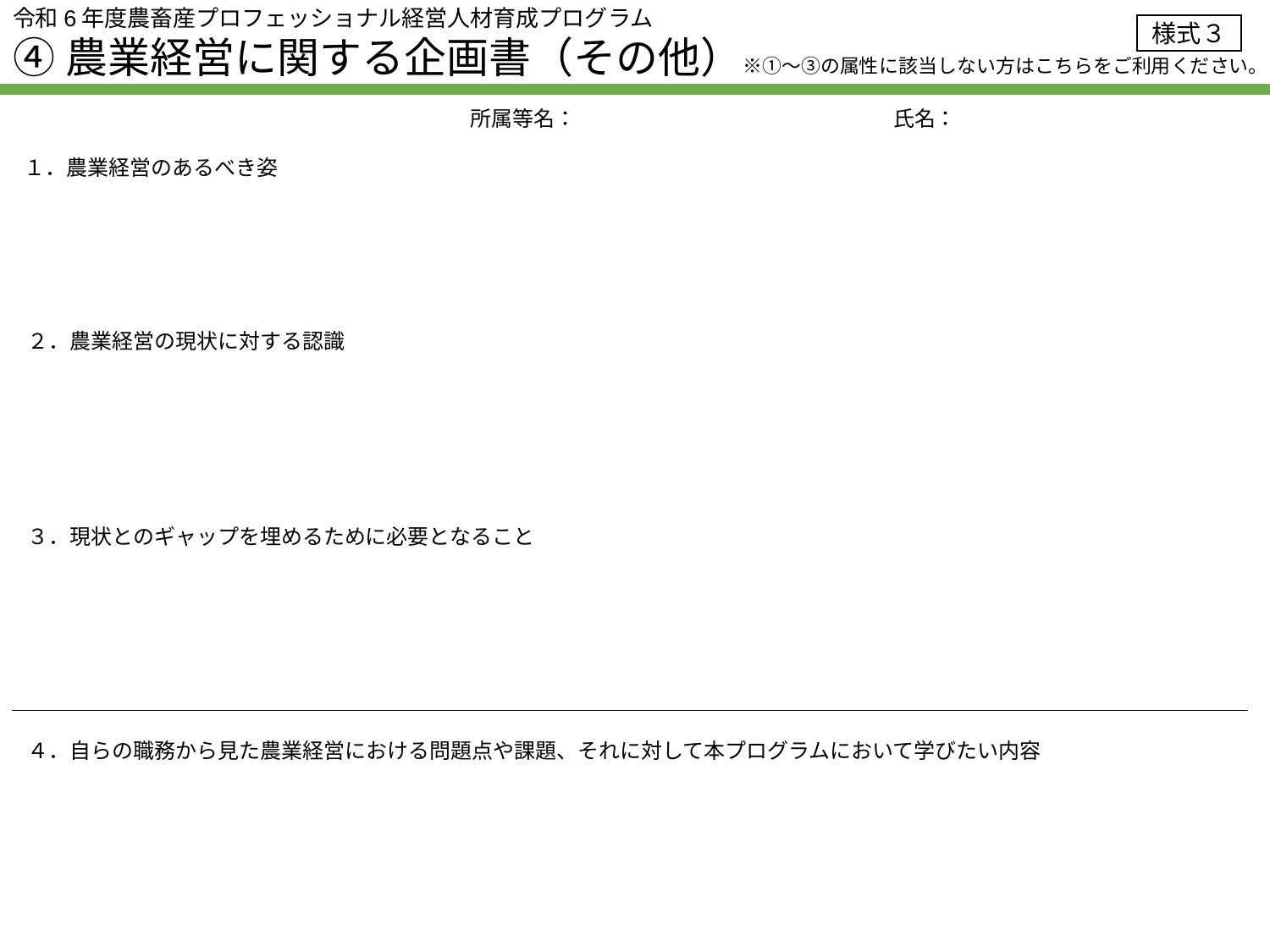

令和6年度農畜産プロフェッショナル経営人材育成プログラム
④農業経営に関する企画書（その他）※①～③の属性に該当しない方はこちらをご利用ください。
様式３

所属等名：　　　　　　　　　　　　　　　氏名：
１．農業経営のあるべき姿
２．農業経営の現状に対する認識
３．現状とのギャップを埋めるために必要となること
４．自らの職務から見た農業経営における問題点や課題、それに対して本プログラムにおいて学びたい内容